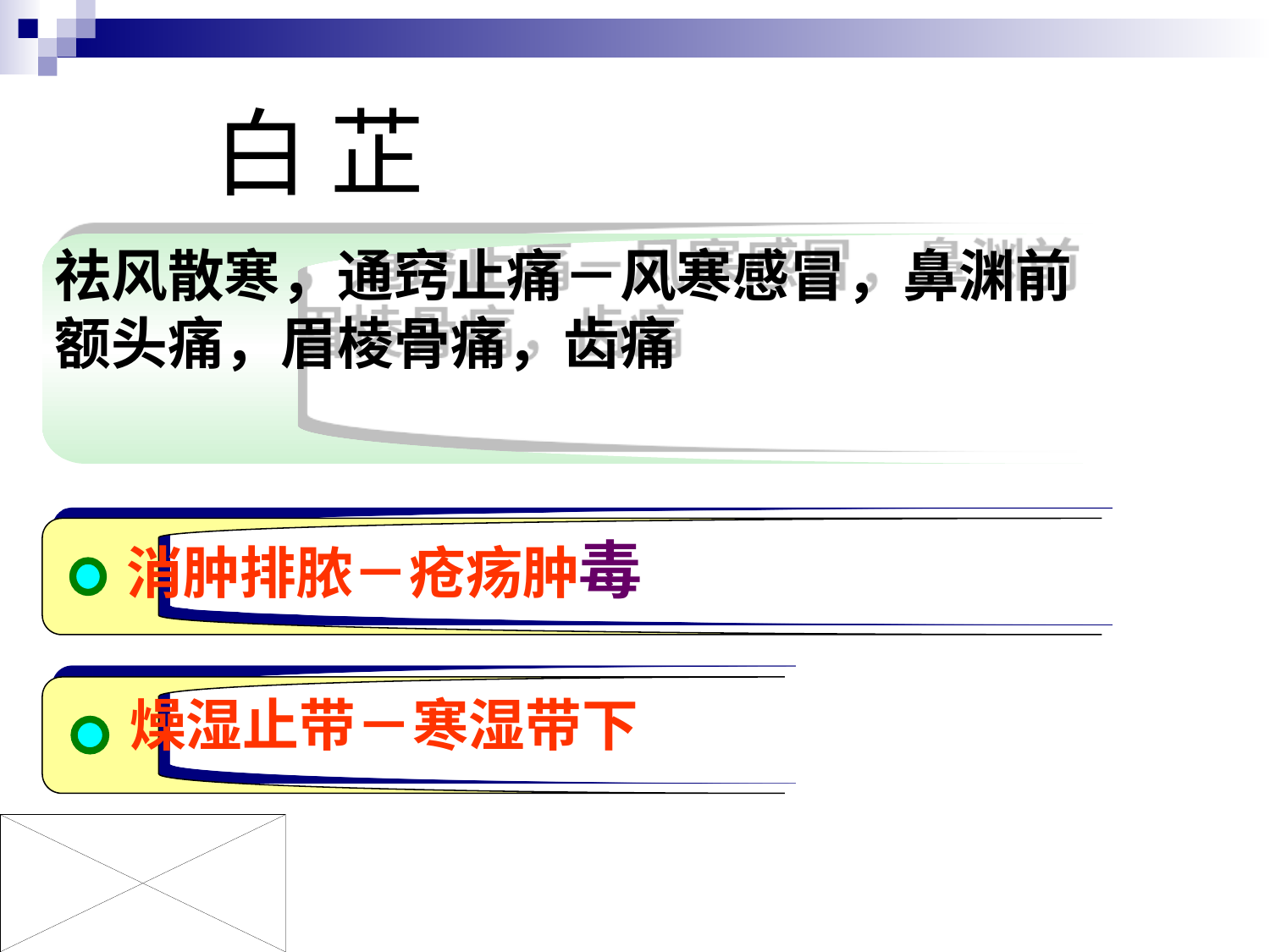

白 芷
祛风散寒，通窍止痛－风寒感冒，鼻渊前额头痛，眉棱骨痛，齿痛

#

消肿排脓－疮疡肿毒

燥湿止带－寒湿带下